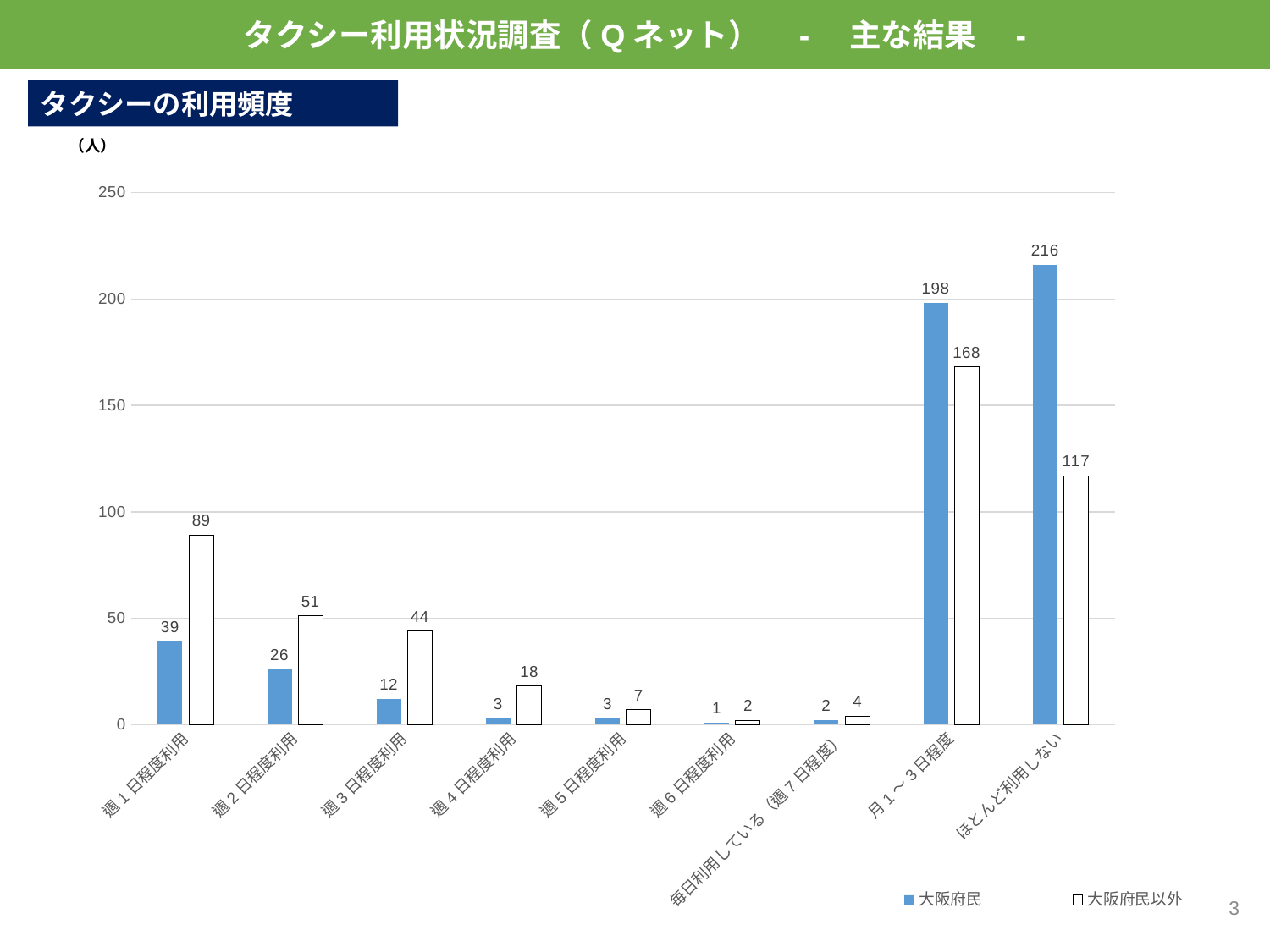

タクシー利用状況調査（Qネット）　-　主な結果　-
タクシーの利用頻度
（人）

### Chart

| Category |  |  |
|---|---|---|
| 週1日程度利用 | 39.0 | 89.0 |
| 週2日程度利用 | 26.0 | 51.0 |
| 週3日程度利用 | 12.0 | 44.0 |
| 週4日程度利用 | 3.0 | 18.0 |
| 週5日程度利用 | 3.0 | 7.0 |
| 週6日程度利用 | 1.0 | 2.0 |
| 毎日利用している（週7日程度） | 2.0 | 4.0 |
| 月1～3日程度 | 198.0 | 168.0 |
| ほとんど利用しない | 216.0 | 117.0 |
3